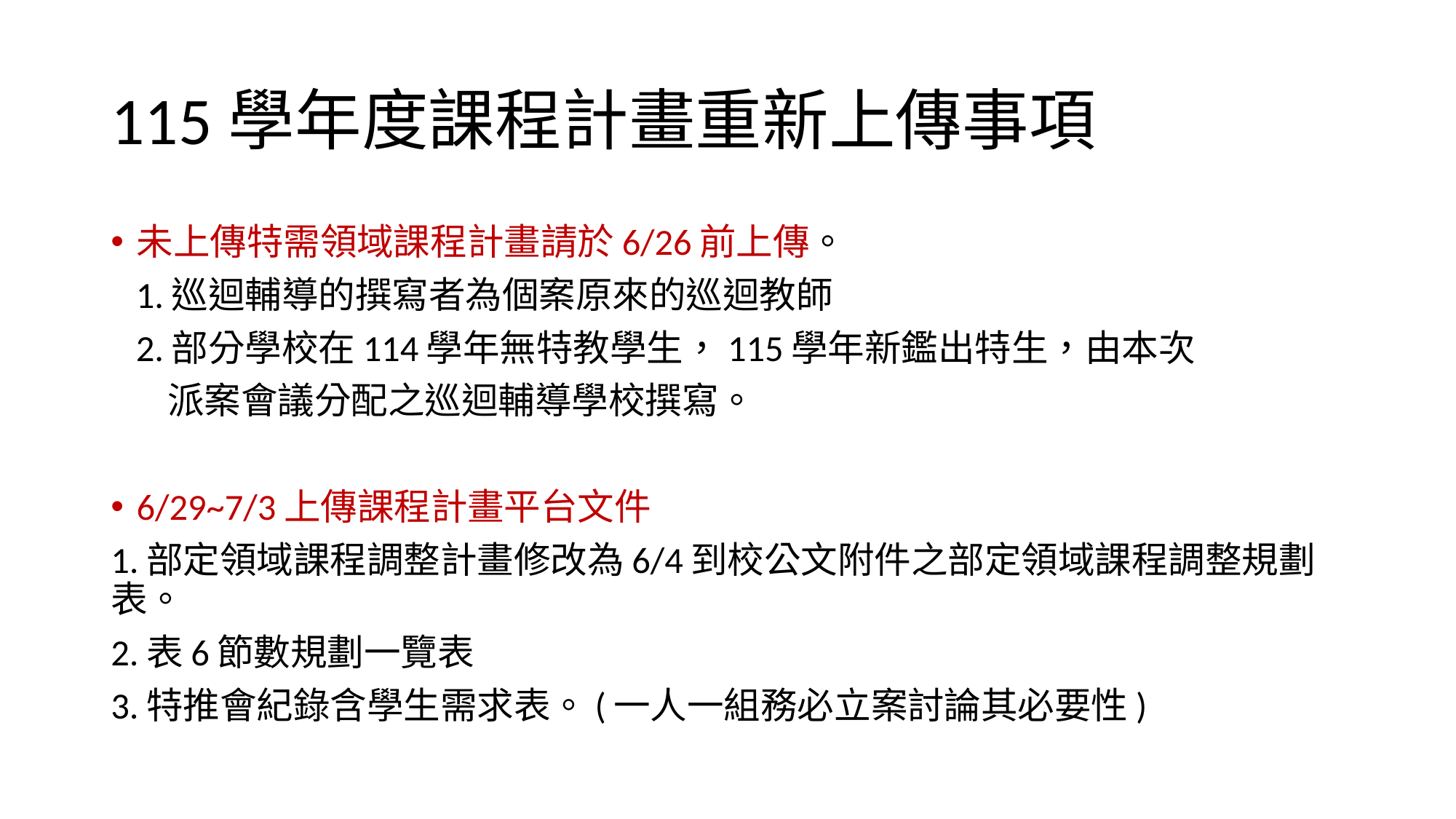

# 115學年度課程計畫重新上傳事項
未上傳特需領域課程計畫請於6/26前上傳。
   1.巡迴輔導的撰寫者為個案原來的巡迴教師
   2.部分學校在114學年無特教學生，115學年新鑑出特生，由本次
      派案會議分配之巡迴輔導學校撰寫。

6/29~7/3上傳課程計畫平台文件
1.部定領域課程調整計畫修改為6/4到校公文附件之部定領域課程調整規劃表。
2.表6節數規劃一覽表
3.特推會紀錄含學生需求表。(一人一組務必立案討論其必要性)